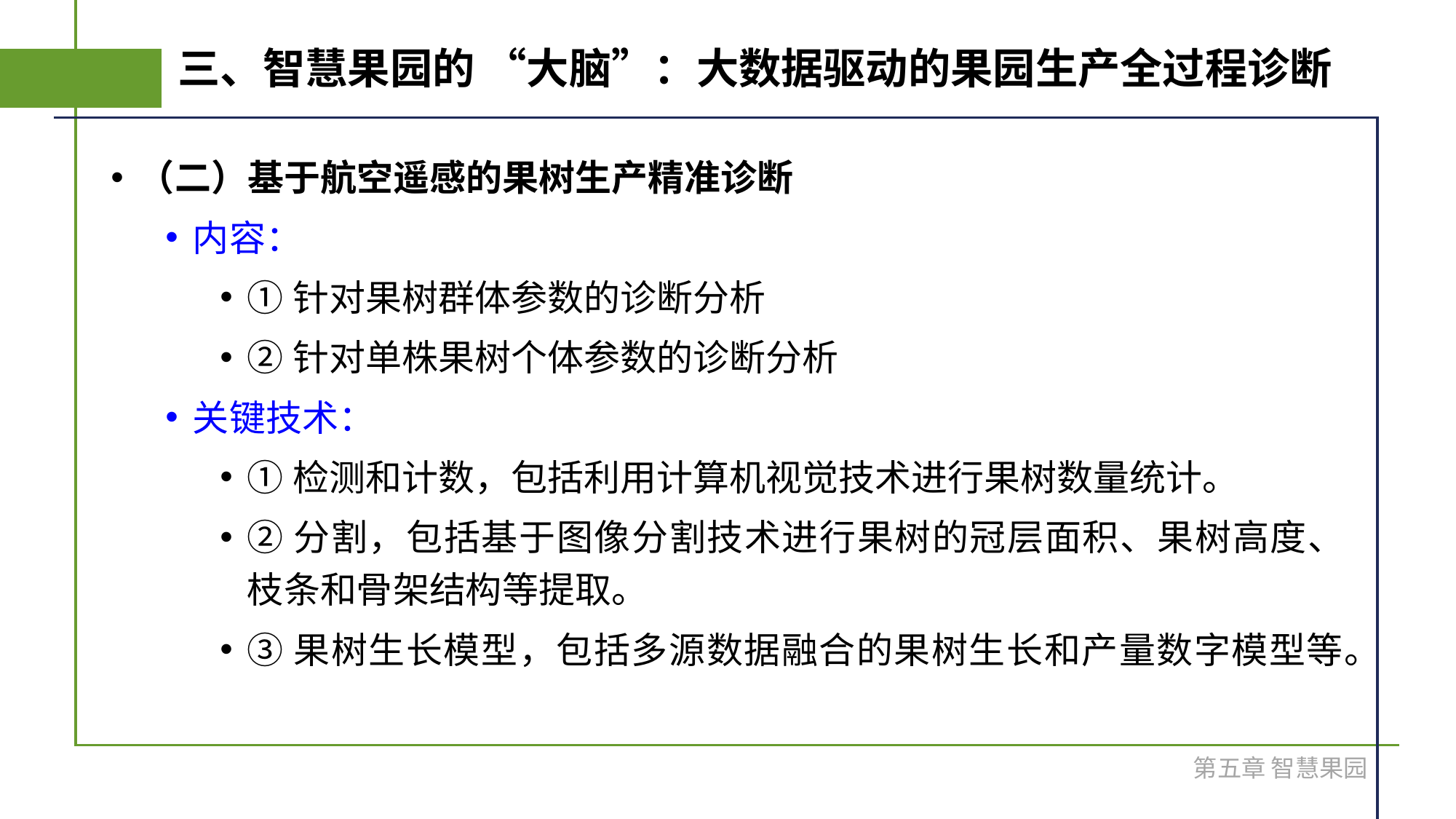

# 三、智慧果园的 “大脑”：大数据驱动的果园生产全过程诊断
（二）基于航空遥感的果树生产精准诊断
内容：
①针对果树群体参数的诊断分析
②针对单株果树个体参数的诊断分析
关键技术：
①检测和计数，包括利用计算机视觉技术进行果树数量统计。
②分割，包括基于图像分割技术进行果树的冠层面积、果树高度、枝条和骨架结构等提取。
③果树生长模型，包括多源数据融合的果树生长和产量数字模型等。
第五章 智慧果园